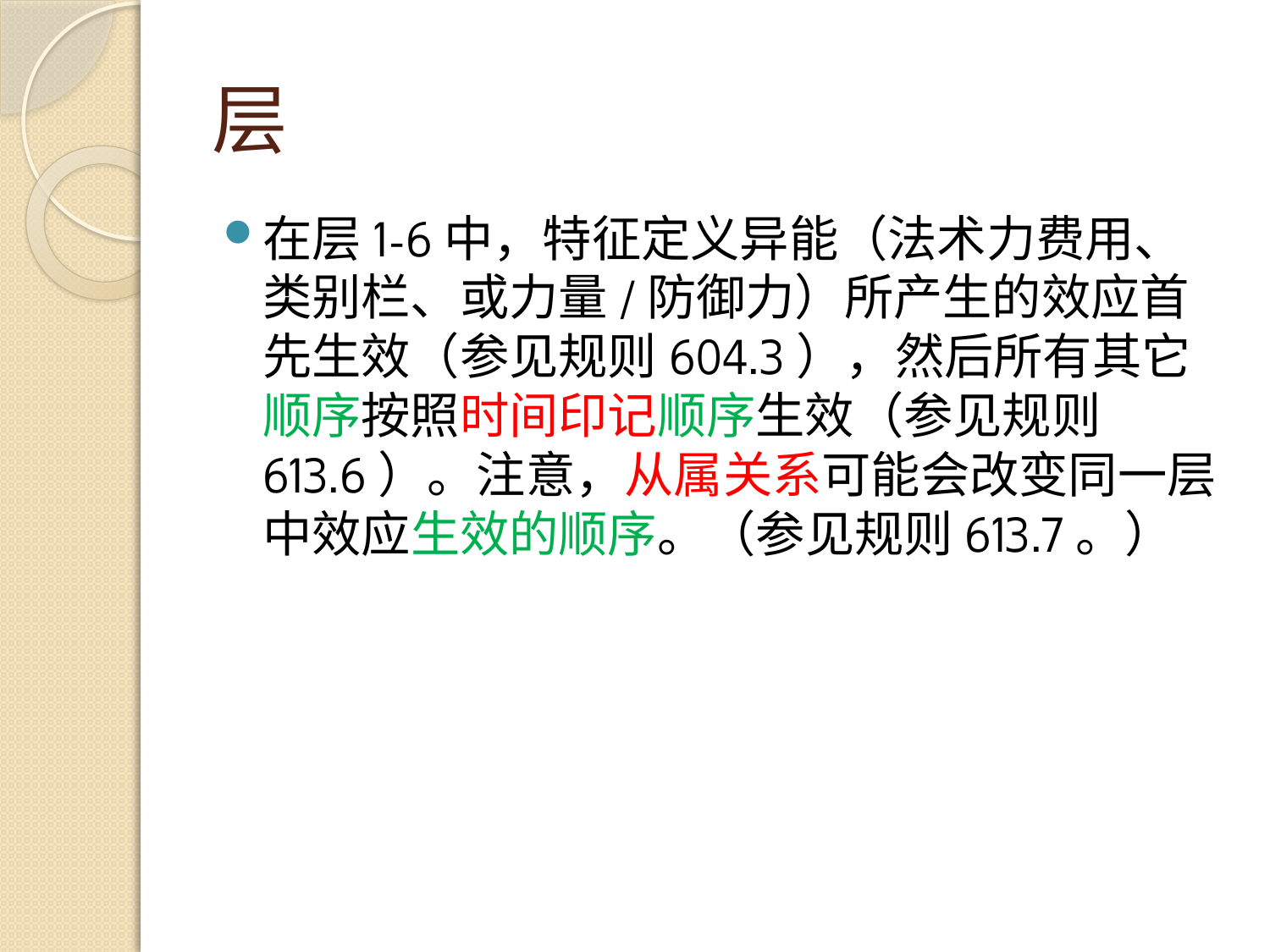

# 层
在层1-6中，特征定义异能（法术力费用、类别栏、或力量/防御力）所产生的效应首先生效（参见规则604.3），然后所有其它顺序按照时间印记顺序生效（参见规则613.6）。注意，从属关系可能会改变同一层中效应生效的顺序。（参见规则613.7。）